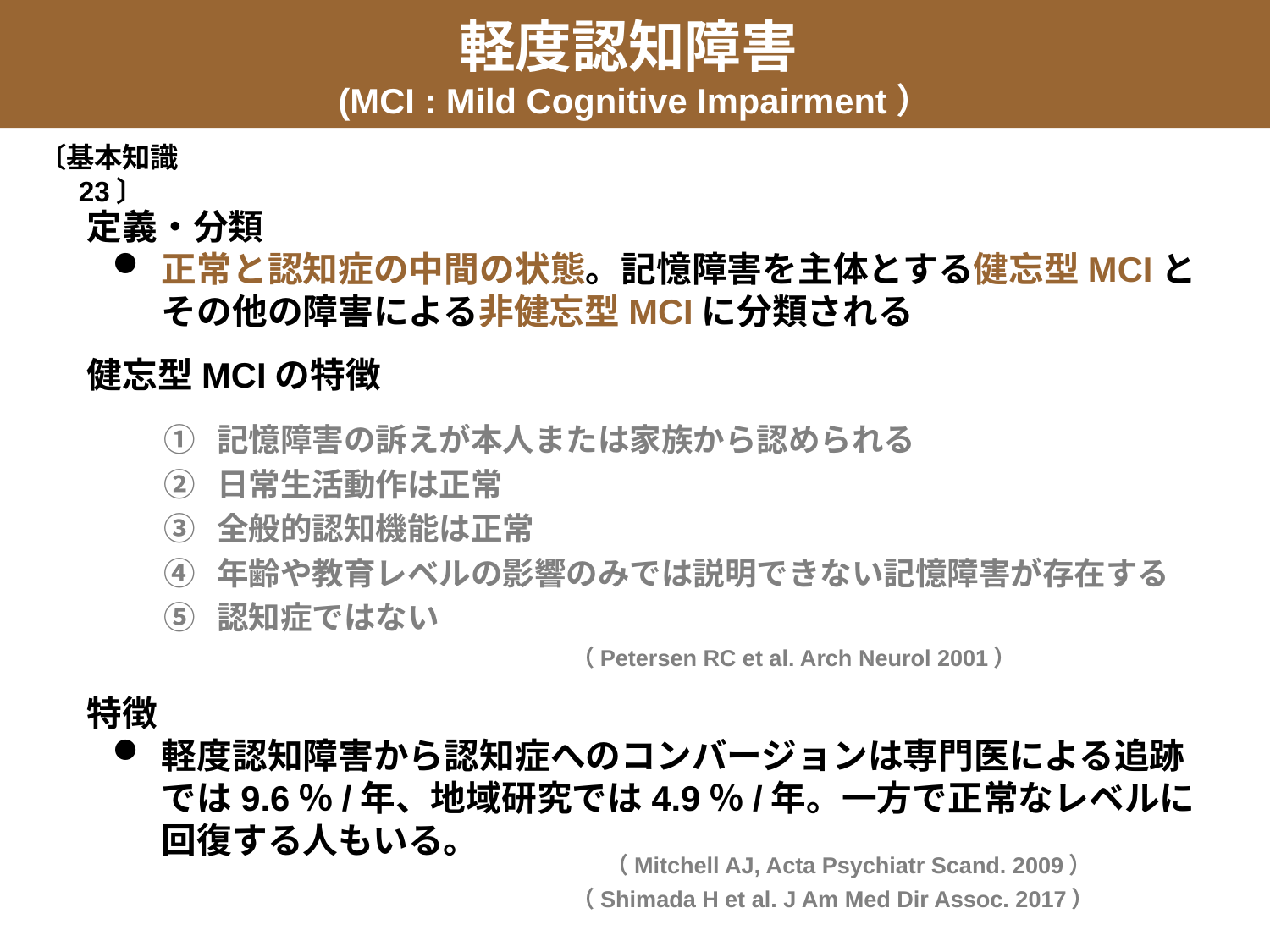

軽度認知障害
(MCI : Mild Cognitive Impairment）
〔基本知識23〕
定義・分類
正常と認知症の中間の状態。記憶障害を主体とする健忘型MCIとその他の障害による非健忘型MCIに分類される
健忘型MCIの特徴

特徴
軽度認知障害から認知症へのコンバージョンは専門医による追跡では9.6％/年、地域研究では4.9％/年。一方で正常なレベルに回復する人もいる。
①  記憶障害の訴えが本人または家族から認められる
②  日常生活動作は正常
③  全般的認知機能は正常
④  年齢や教育レベルの影響のみでは説明できない記憶障害が存在する
⑤  認知症ではない
（Petersen RC et al. Arch Neurol 2001）
（Mitchell AJ, Acta Psychiatr Scand. 2009）
（Shimada H et al. J Am Med Dir Assoc. 2017）